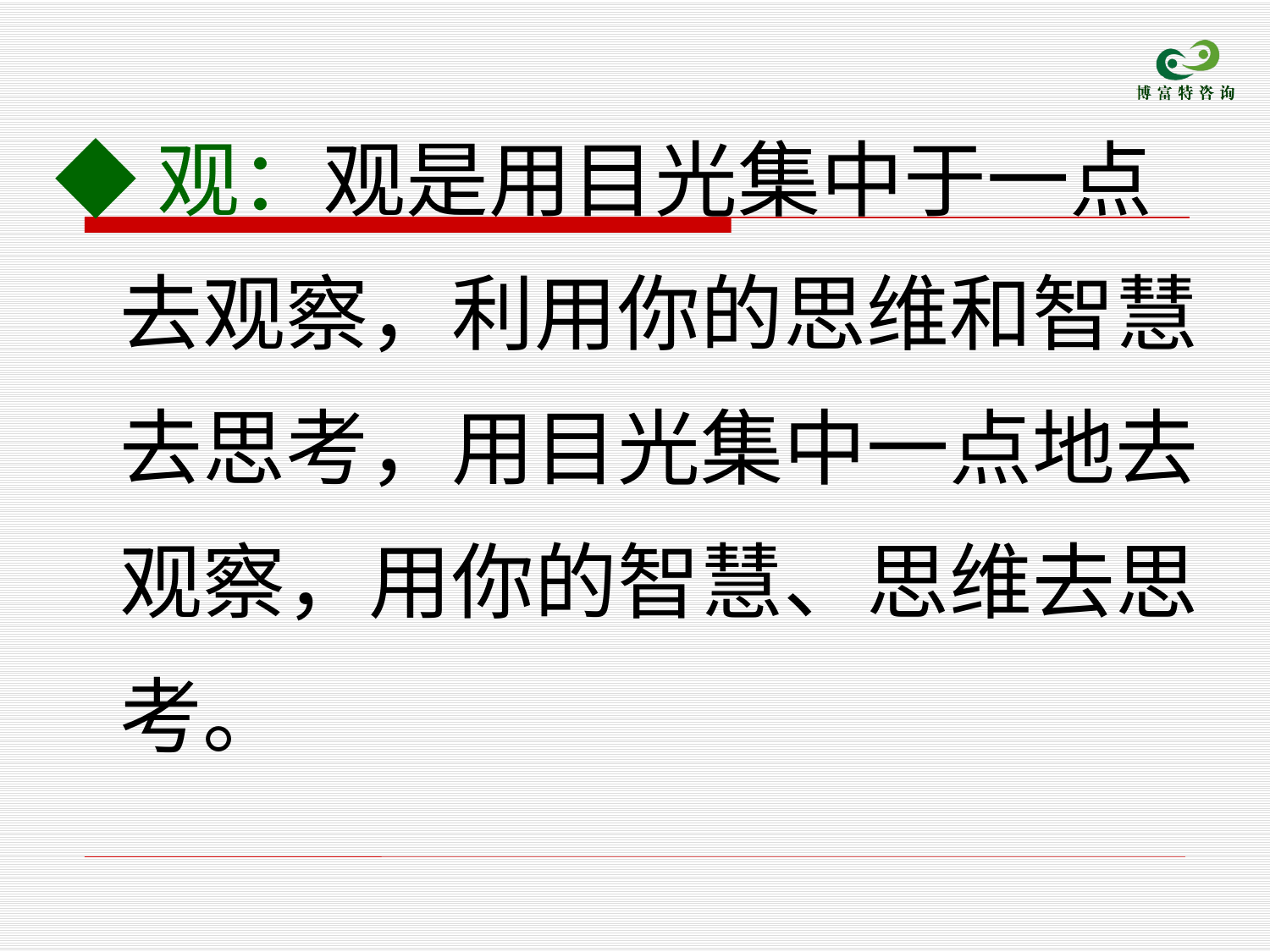

◆观：观是用目光集中于一点去观察，利用你的思维和智慧去思考，用目光集中一点地去观察，用你的智慧、思维去思考。
637